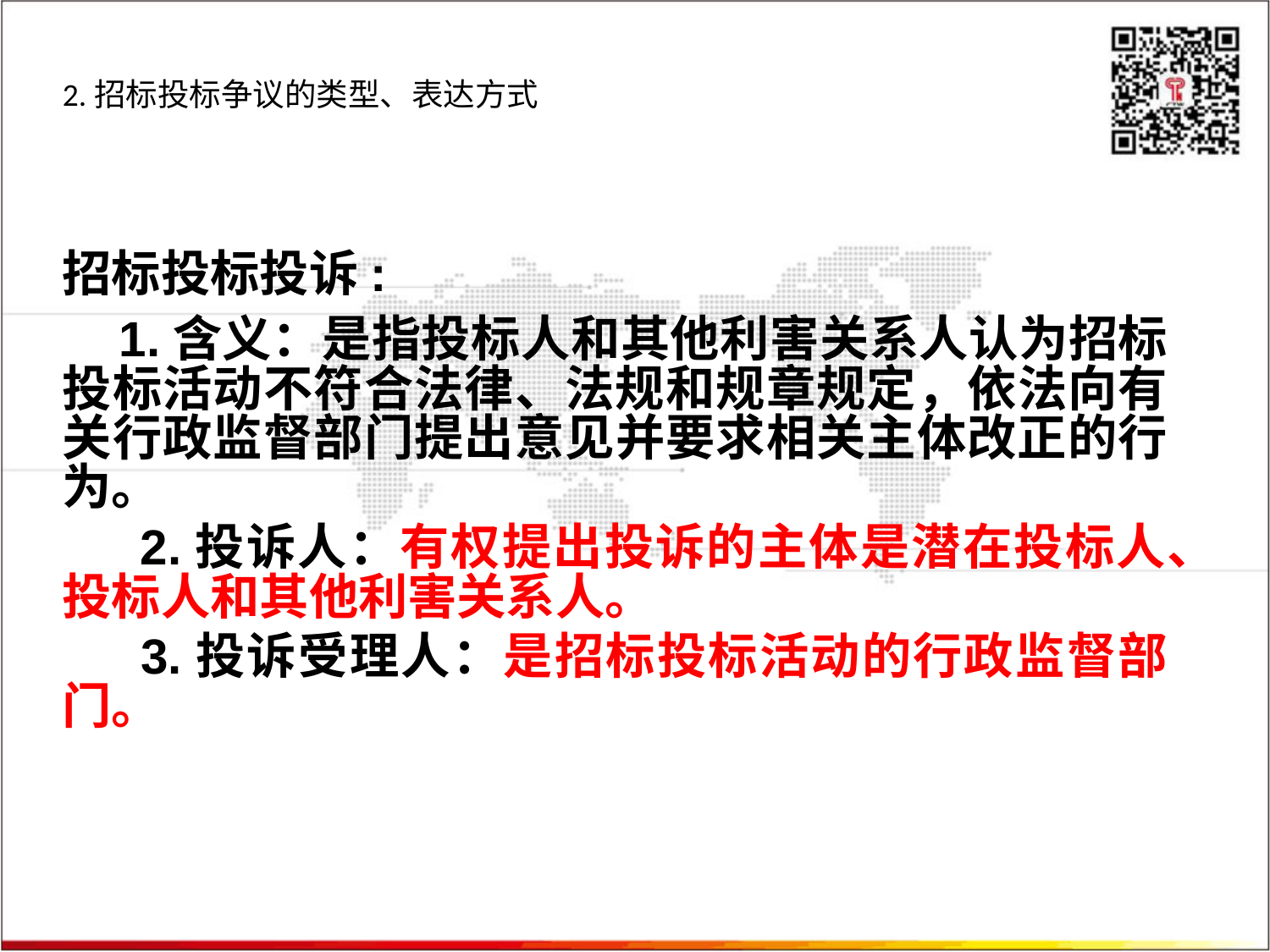

2.招标投标争议的类型、表达方式
招标投标投诉:
    1.含义：是指投标人和其他利害关系人认为招标投标活动不符合法律、法规和规章规定，依法向有关行政监督部门提出意见并要求相关主体改正的行为。
     2.投诉人：有权提出投诉的主体是潜在投标人、投标人和其他利害关系人。
     3.投诉受理人：是招标投标活动的行政监督部门。